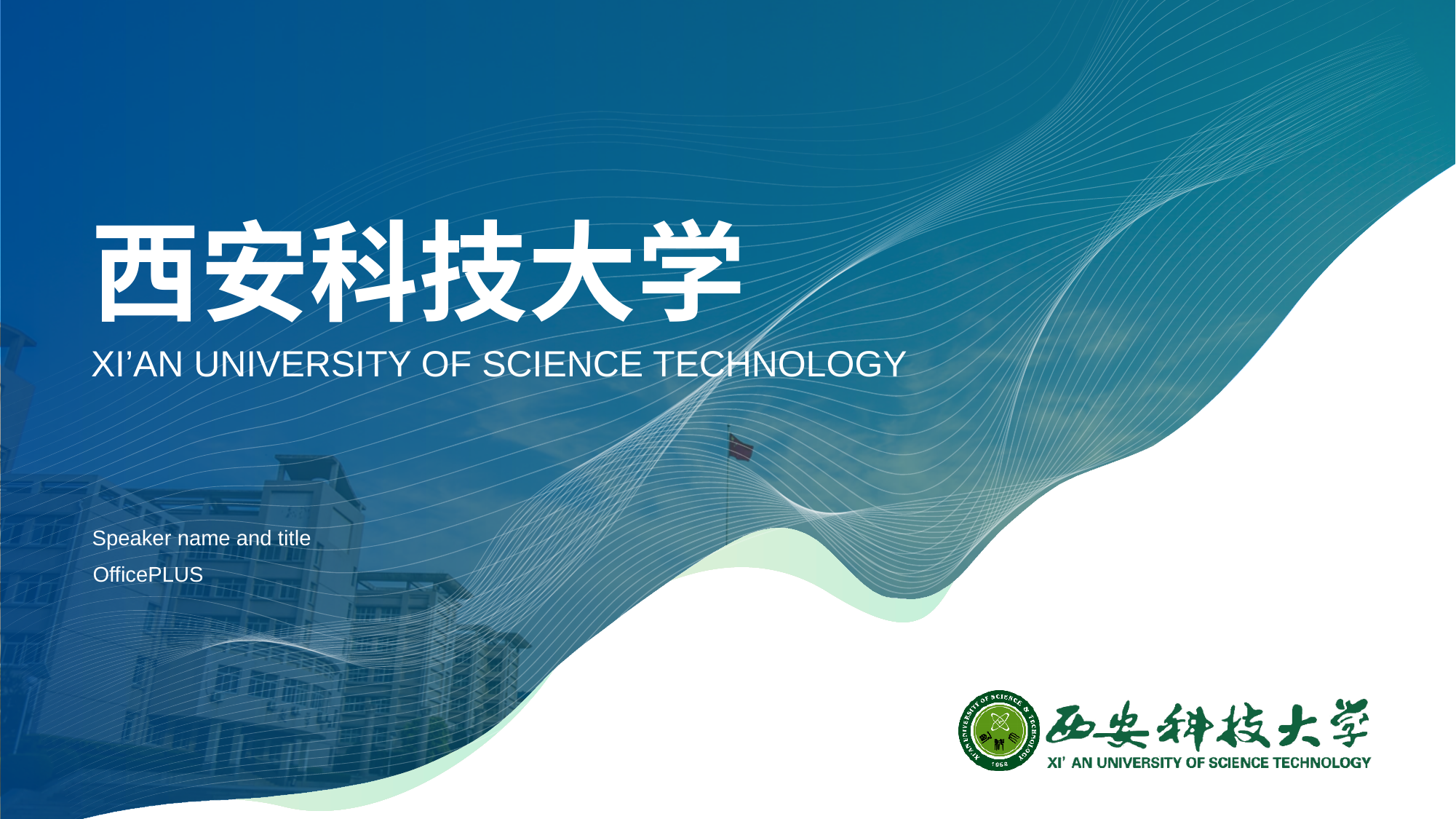

# 西安科技大学
XI’AN UNIVERSITY OF SCIENCE TECHNOLOGY
Speaker name and title
OfficePLUS